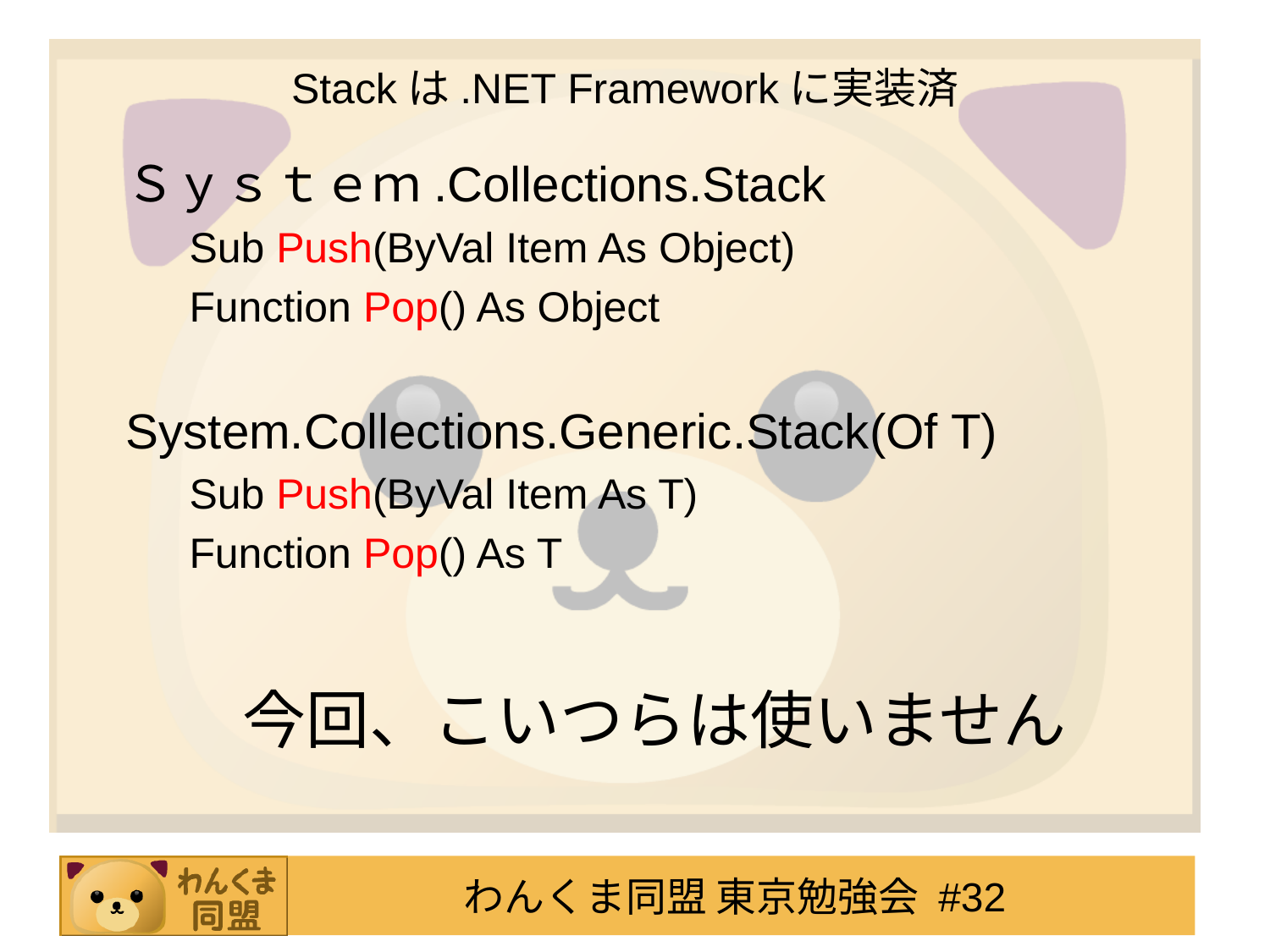

# Stackは.NET Frameworkに実装済
Ｓｙｓｔｅｍ.Collections.Stack
Sub Push(ByVal Item As Object)
Function Pop() As Object

System.Collections.Generic.Stack(Of T)
Sub Push(ByVal Item As T)
Function Pop() As T

今回、こいつらは使いません